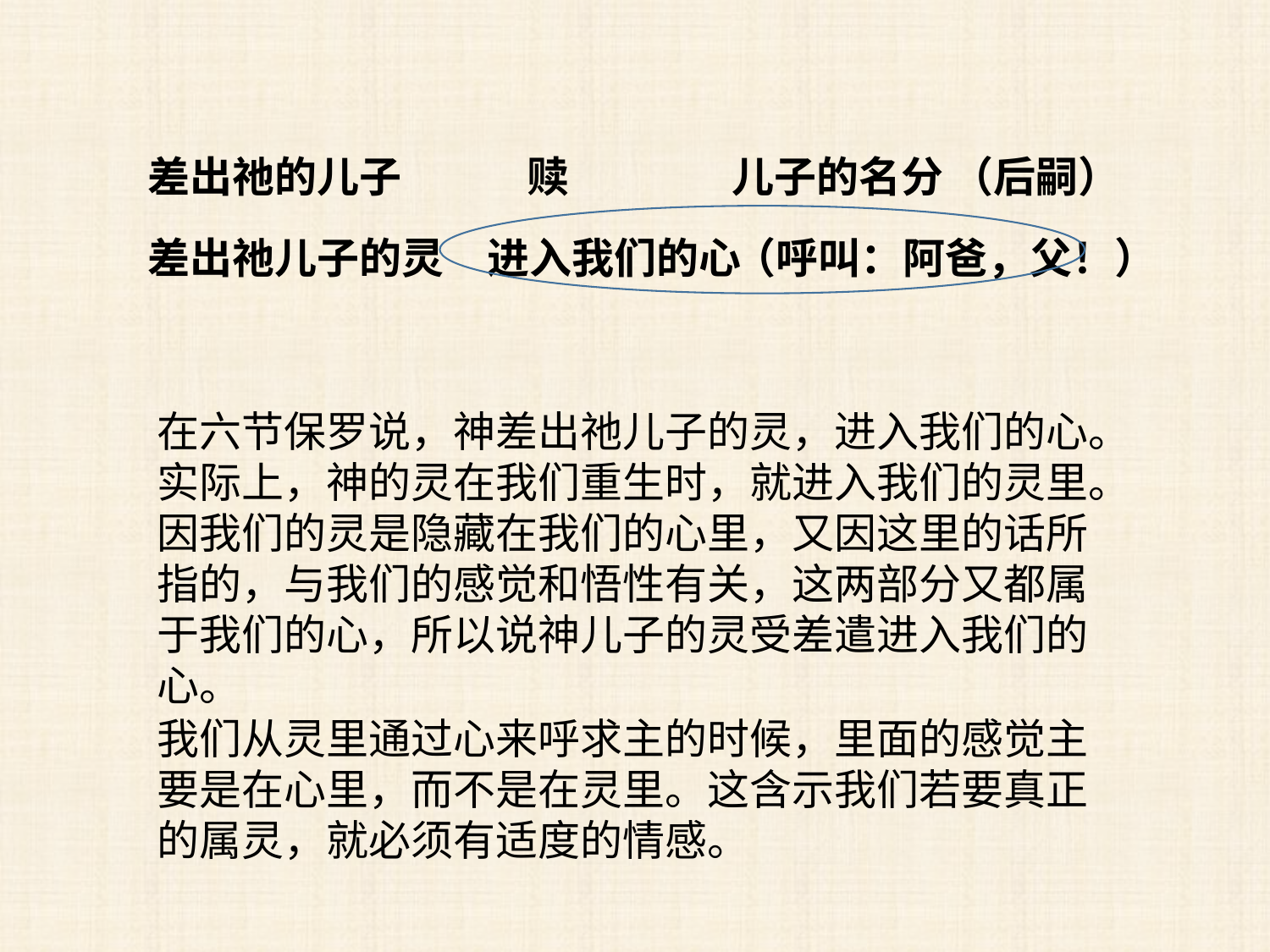

差出祂的儿子
赎
儿子的名分
（后嗣）

差出祂儿子的灵
进入我们的心
（呼叫：阿爸，父！）
在六节保罗说，神差出祂儿子的灵，进入我们的心。实际上，神的灵在我们重生时，就进入我们的灵里。因我们的灵是隐藏在我们的心里，又因这里的话所指的，与我们的感觉和悟性有关，这两部分又都属于我们的心，所以说神儿子的灵受差遣进入我们的心。
我们从灵里通过心来呼求主的时候，里面的感觉主要是在心里，而不是在灵里。这含示我们若要真正的属灵，就必须有适度的情感。